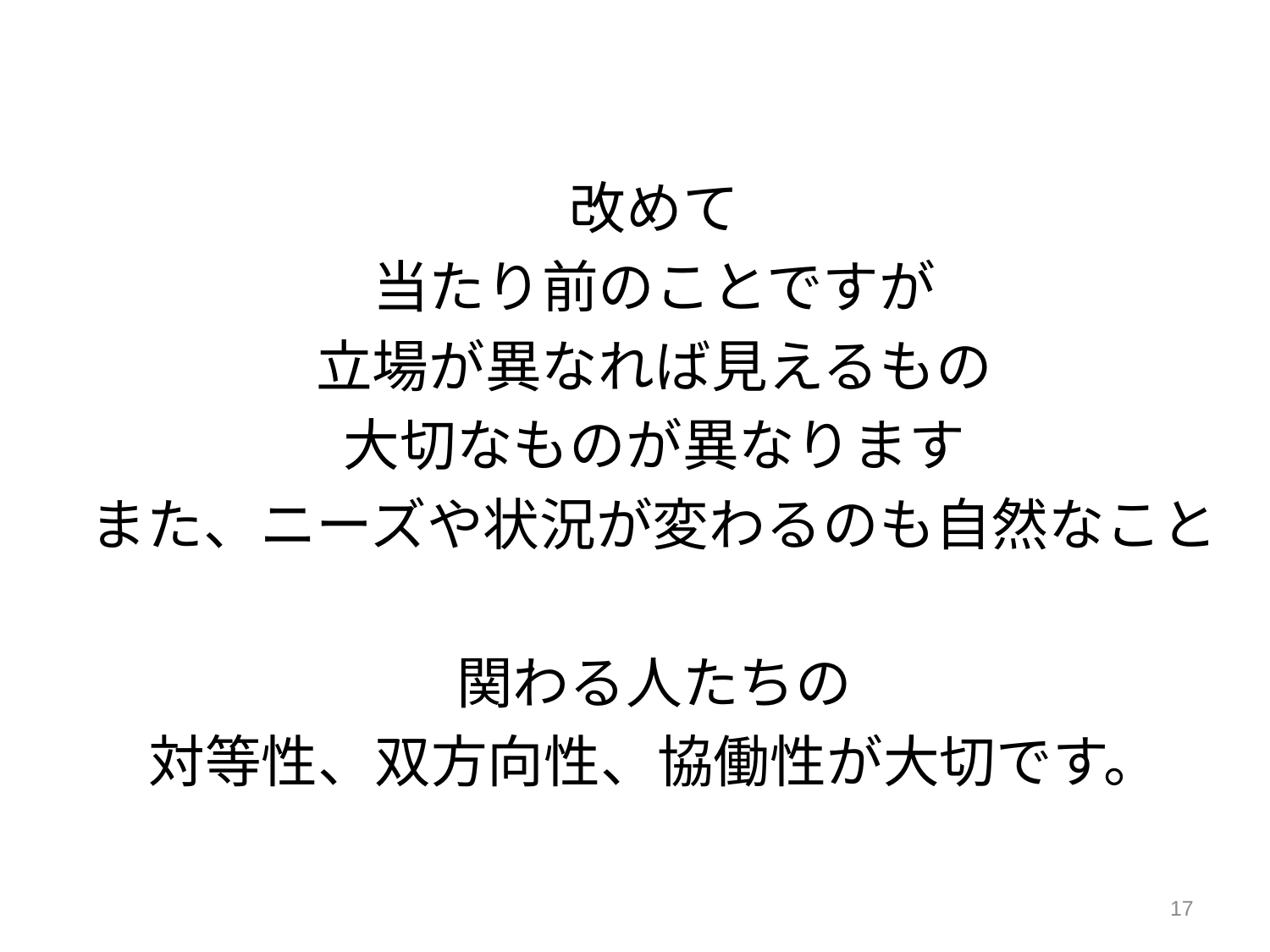

改めて
当たり前のことですが
立場が異なれば見えるもの
大切なものが異なります
また、ニーズや状況が変わるのも自然なこと

関わる人たちの
対等性、双方向性、協働性が大切です。
17